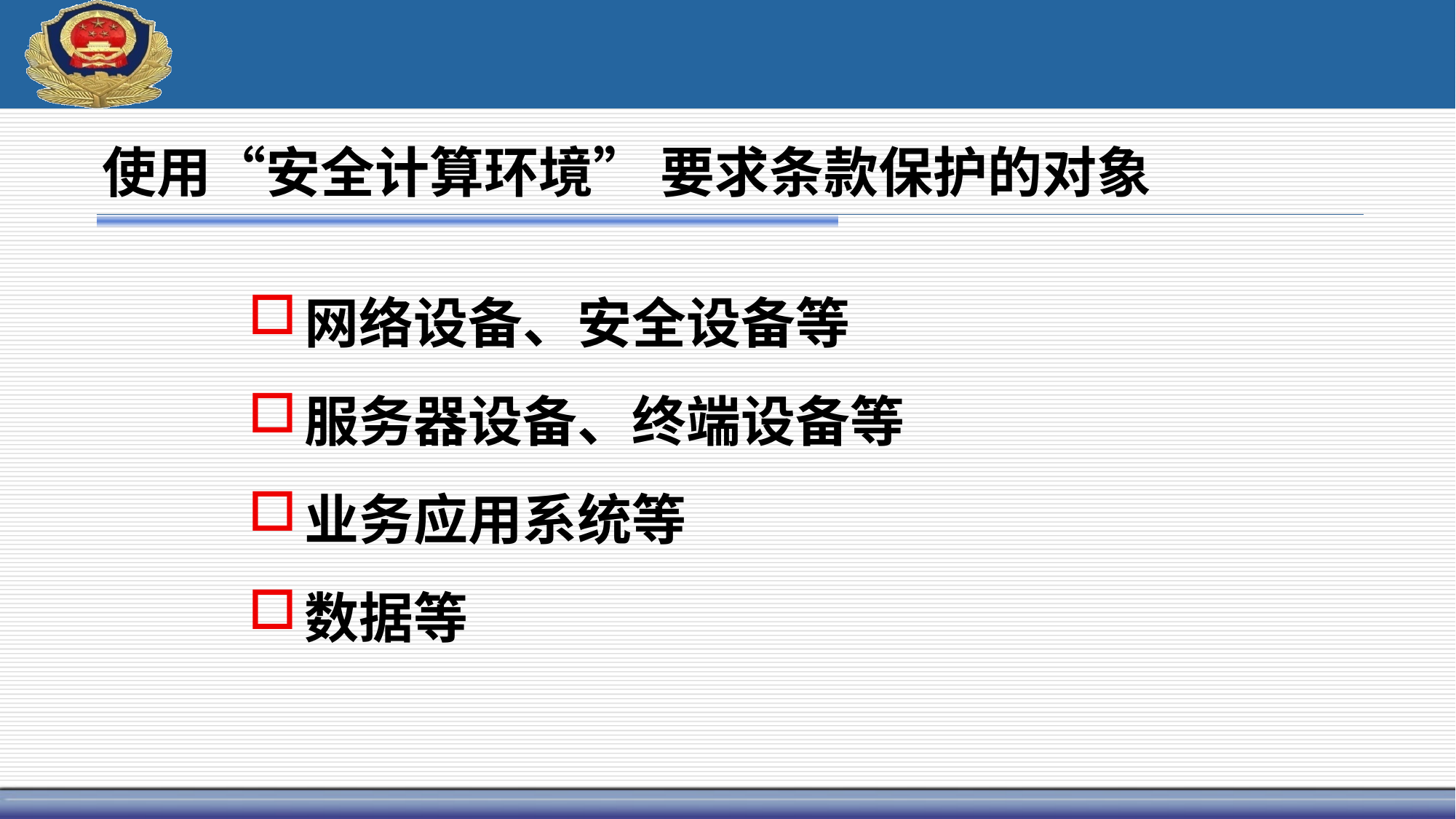

# 使用“安全计算环境” 要求条款保护的对象
网络设备、安全设备等
服务器设备、终端设备等
业务应用系统等
数据等
59